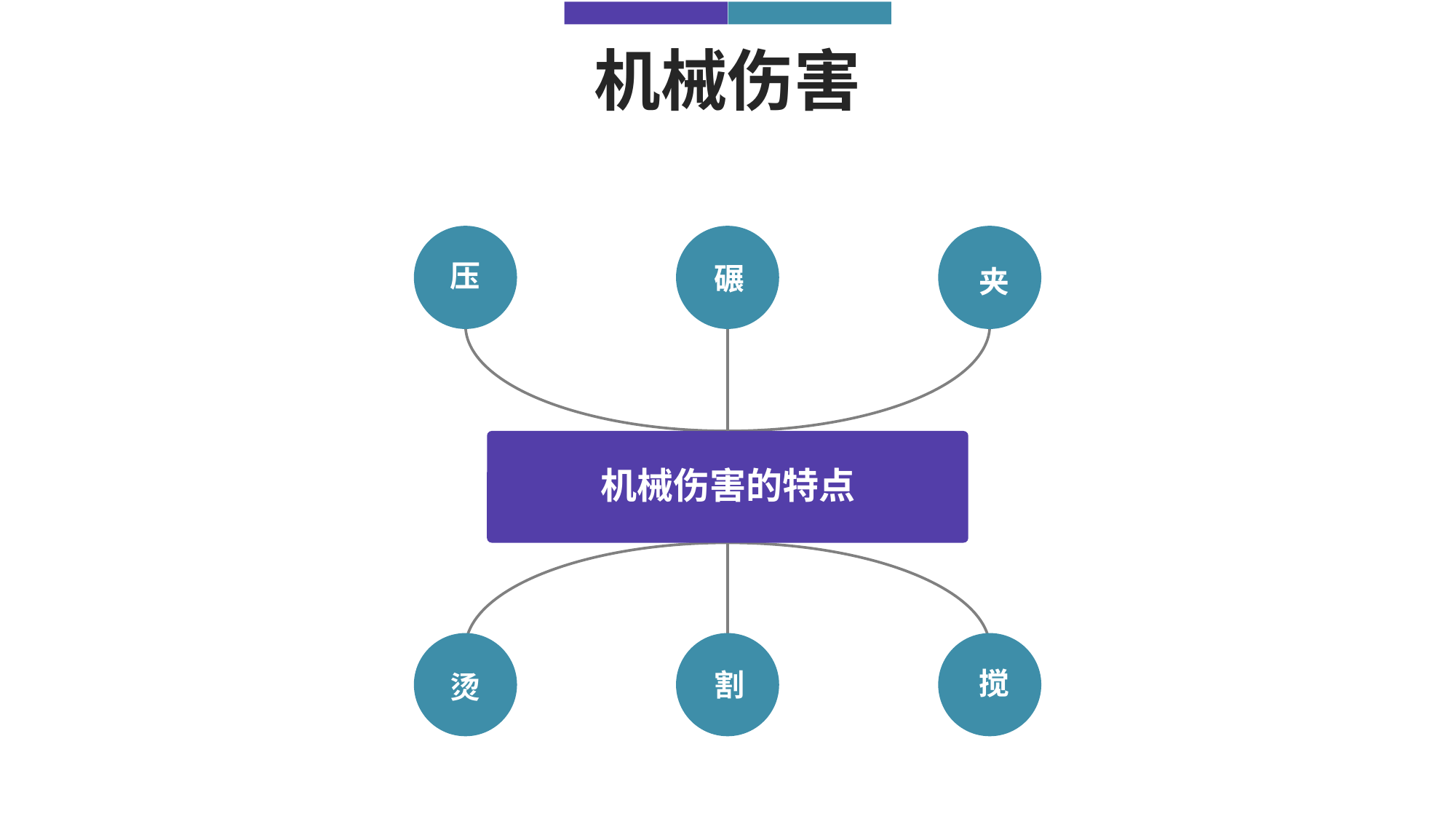

机械伤害

压
碾
夹

机械伤害的特点

搅
割
烫